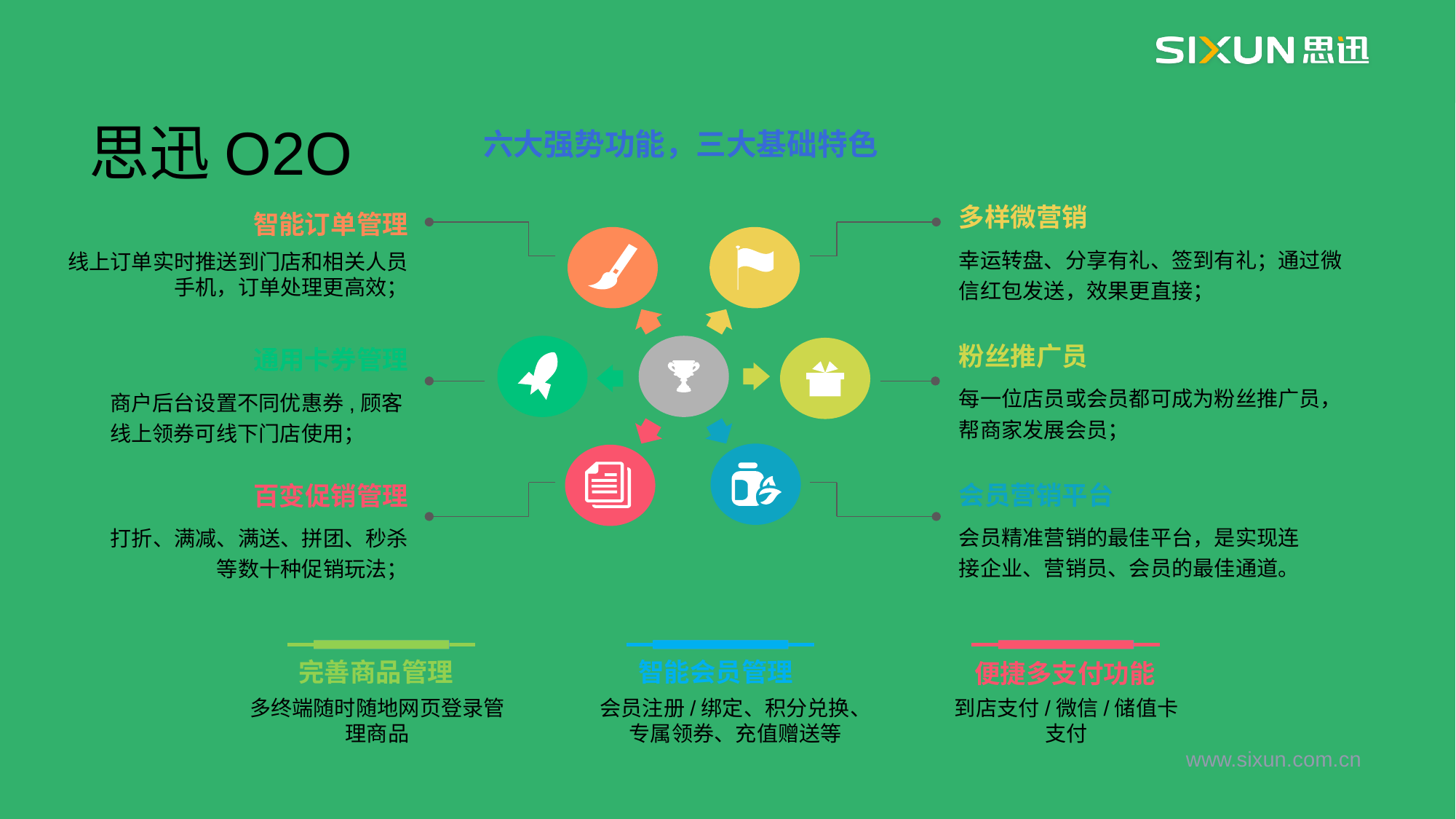

思迅O2O
六大强势功能，三大基础特色
多样微营销
智能订单管理

幸运转盘、分享有礼、签到有礼；通过微信红包发送，效果更直接；

线上订单实时推送到门店和相关人员手机，订单处理更高效；

粉丝推广员

通用卡券管理

每一位店员或会员都可成为粉丝推广员，帮商家发展会员；
商户后台设置不同优惠券,顾客线上领券可线下门店使用；

会员营销平台
百变促销管理
会员精准营销的最佳平台，是实现连接企业、营销员、会员的最佳通道。
打折、满减、满送、拼团、秒杀等数十种促销玩法；

完善商品管理
智能会员管理
便捷多支付功能
多终端随时随地网页登录管理商品
会员注册/绑定、积分兑换、专属领券、充值赠送等
到店支付/微信/储值卡支付